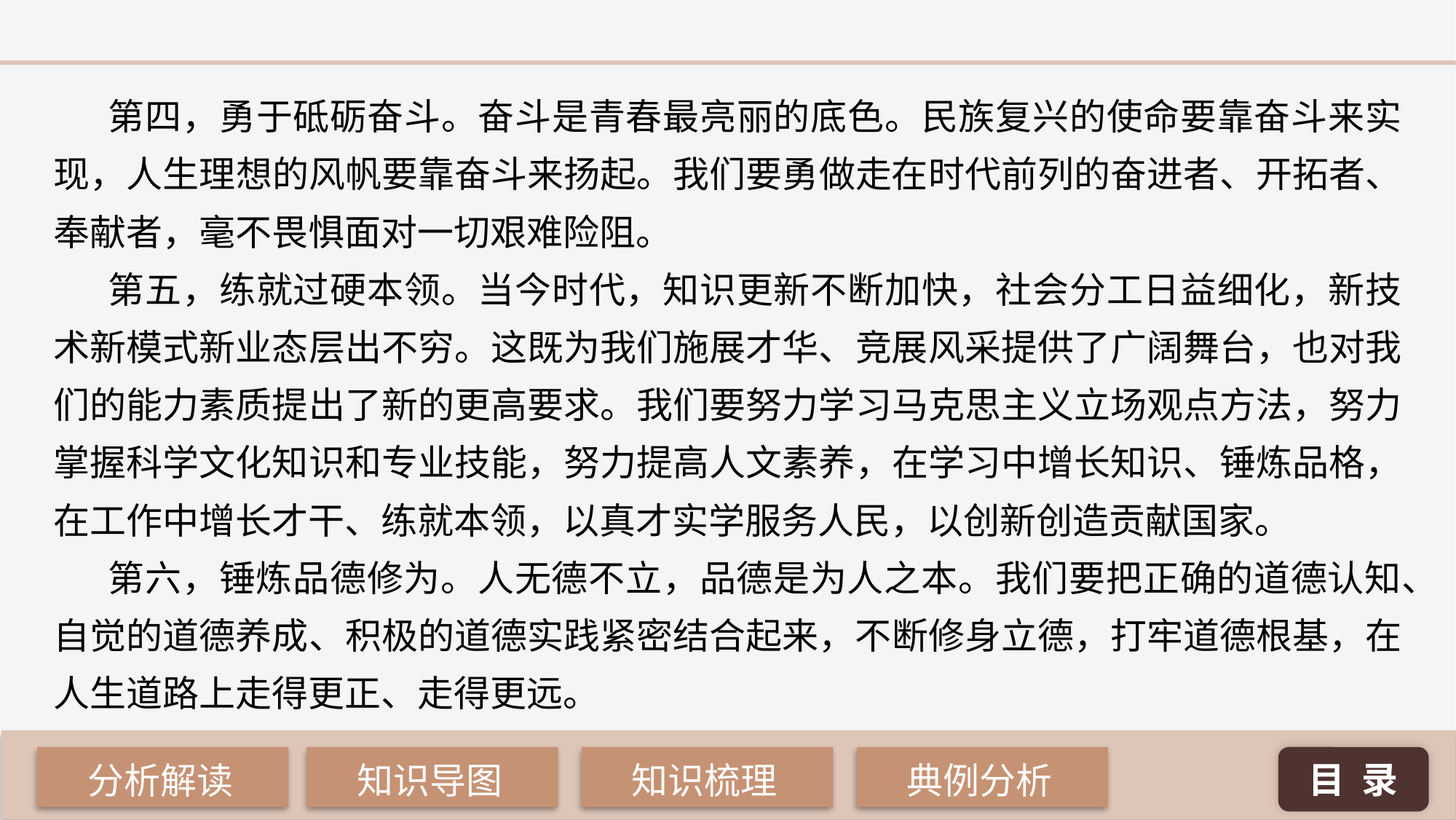

第四，勇于砥砺奋斗。奋斗是青春最亮丽的底色。民族复兴的使命要靠奋斗来实现，人生理想的风帆要靠奋斗来扬起。我们要勇做走在时代前列的奋进者、开拓者、奉献者，毫不畏惧面对一切艰难险阻。
第五，练就过硬本领。当今时代，知识更新不断加快，社会分工日益细化，新技术新模式新业态层出不穷。这既为我们施展才华、竞展风采提供了广阔舞台，也对我们的能力素质提出了新的更高要求。我们要努力学习马克思主义立场观点方法，努力掌握科学文化知识和专业技能，努力提高人文素养，在学习中增长知识、锤炼品格，在工作中增长才干、练就本领，以真才实学服务人民，以创新创造贡献国家。
第六，锤炼品德修为。人无德不立，品德是为人之本。我们要把正确的道德认知、自觉的道德养成、积极的道德实践紧密结合起来，不断修身立德，打牢道德根基，在人生道路上走得更正、走得更远。